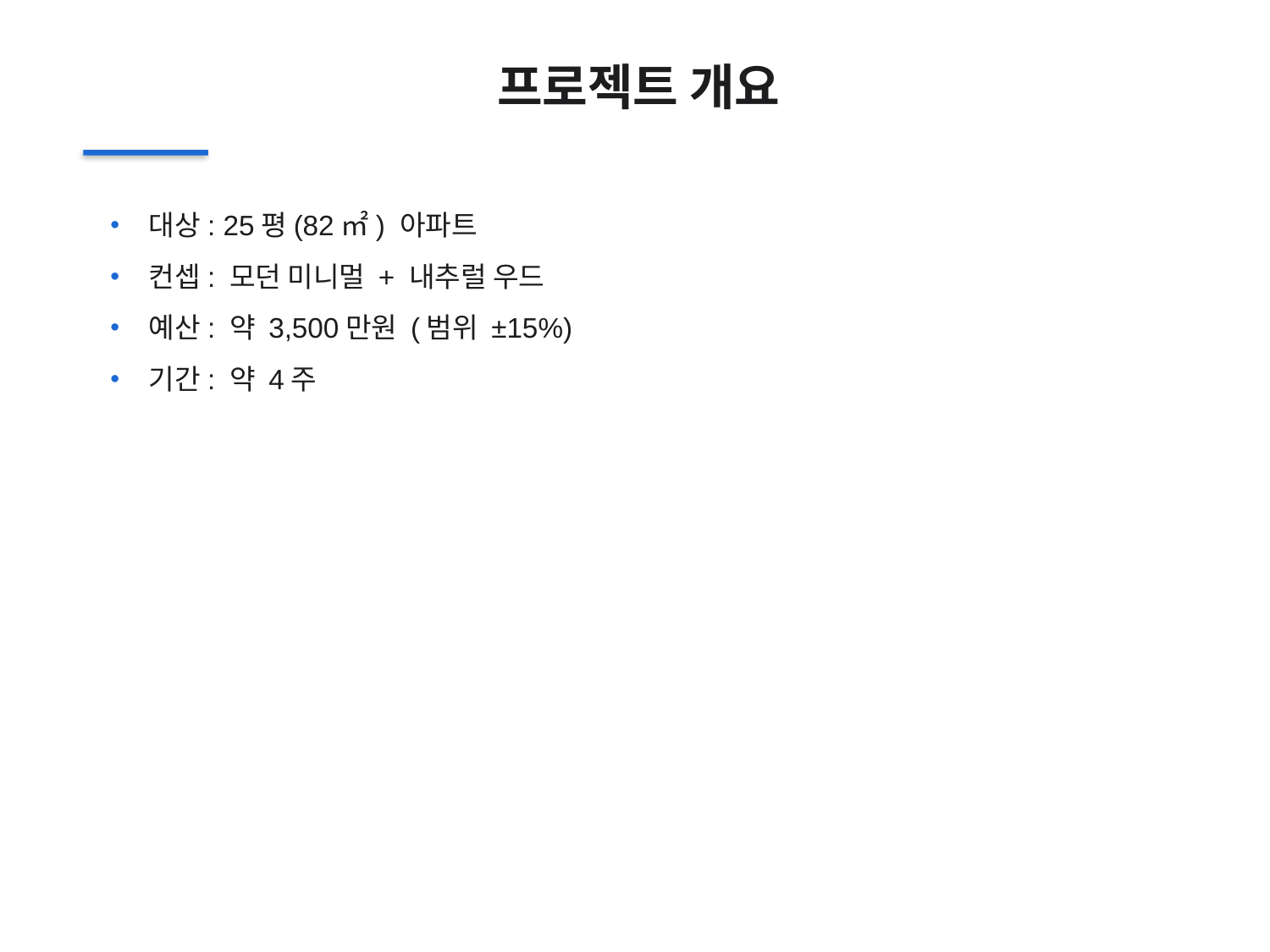

프로젝트 개요

•  대상: 25평(82㎡) 아파트
•  컨셉: 모던 미니멀 + 내추럴 우드
•  예산: 약 3,500만원 (범위 ±15%)
•  기간: 약 4주